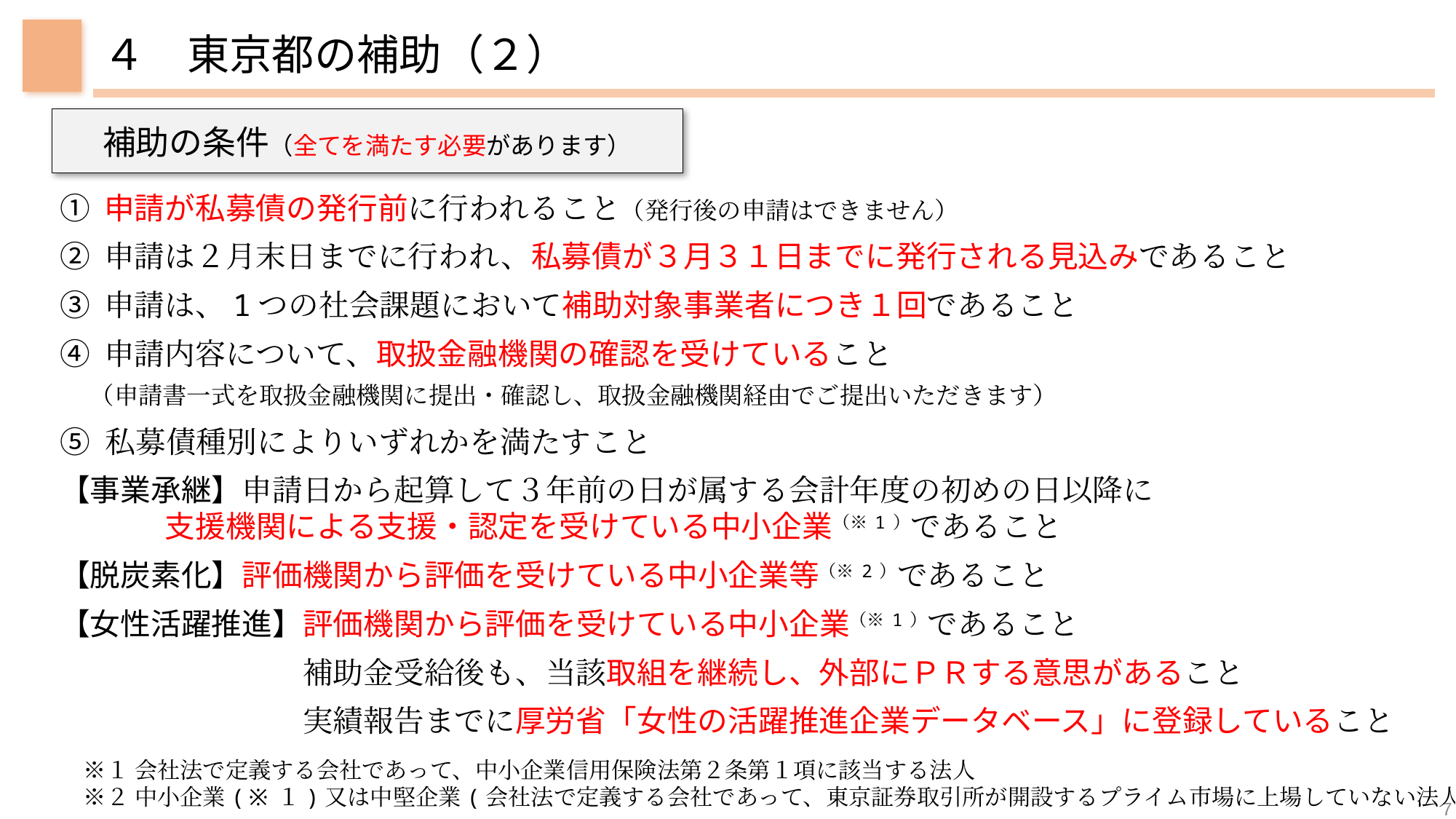

４　東京都の補助（２）

補助の条件（全てを満たす必要があります）
① 申請が私募債の発行前に行われること（発行後の申請はできません）
② 申請は２月末日までに行われ、私募債が３月３１日までに発行される見込みであること
③ 申請は、1つの社会課題において補助対象事業者につき１回であること
④ 申請内容について、取扱金融機関の確認を受けていること
　（申請書一式を取扱金融機関に提出・確認し、取扱金融機関経由でご提出いただきます）
⑤ 私募債種別によりいずれかを満たすこと
【事業承継】申請日から起算して３年前の日が属する会計年度の初めの日以降に
         支援機関による支援・認定を受けている中小企業（※1）であること
【脱炭素化】評価機関から評価を受けている中小企業等（※2）であること
【女性活躍推進】評価機関から評価を受けている中小企業（※1）であること
　　　　　　　　補助金受給後も、当該取組を継続し、外部にＰＲする意思があること
　　　　　　　　実績報告までに厚労省「女性の活躍推進企業データベース」に登録していること

　※１ 会社法で定義する会社であって、中小企業信用保険法第２条第１項に該当する法人
　※２ 中小企業(※１)又は中堅企業(会社法で定義する会社であって、東京証券取引所が開設するプライム市場に上場していない法人）
7